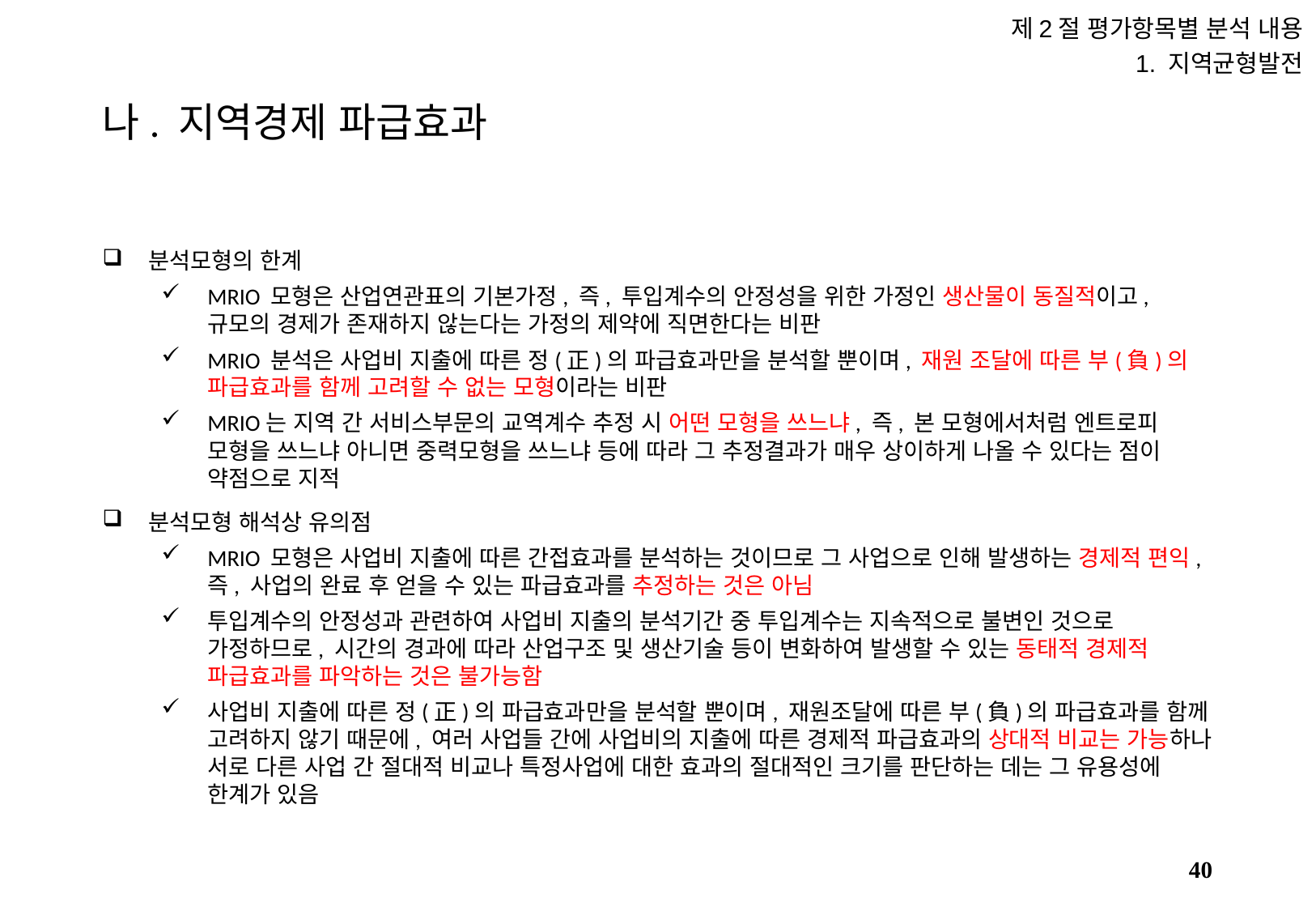

제2절 평가항목별 분석 내용
1. 지역균형발전
# 나. 지역경제 파급효과
분석모형의 한계
MRIO 모형은 산업연관표의 기본가정, 즉, 투입계수의 안정성을 위한 가정인 생산물이 동질적이고, 규모의 경제가 존재하지 않는다는 가정의 제약에 직면한다는 비판
MRIO 분석은 사업비 지출에 따른 정(正)의 파급효과만을 분석할 뿐이며, 재원 조달에 따른 부(負)의 파급효과를 함께 고려할 수 없는 모형이라는 비판
MRIO는 지역 간 서비스부문의 교역계수 추정 시 어떤 모형을 쓰느냐, 즉, 본 모형에서처럼 엔트로피 모형을 쓰느냐 아니면 중력모형을 쓰느냐 등에 따라 그 추정결과가 매우 상이하게 나올 수 있다는 점이 약점으로 지적
분석모형 해석상 유의점
MRIO 모형은 사업비 지출에 따른 간접효과를 분석하는 것이므로 그 사업으로 인해 발생하는 경제적 편익, 즉, 사업의 완료 후 얻을 수 있는 파급효과를 추정하는 것은 아님
투입계수의 안정성과 관련하여 사업비 지출의 분석기간 중 투입계수는 지속적으로 불변인 것으로 가정하므로, 시간의 경과에 따라 산업구조 및 생산기술 등이 변화하여 발생할 수 있는 동태적 경제적 파급효과를 파악하는 것은 불가능함
사업비 지출에 따른 정(正)의 파급효과만을 분석할 뿐이며, 재원조달에 따른 부(負)의 파급효과를 함께 고려하지 않기 때문에, 여러 사업들 간에 사업비의 지출에 따른 경제적 파급효과의 상대적 비교는 가능하나 서로 다른 사업 간 절대적 비교나 특정사업에 대한 효과의 절대적인 크기를 판단하는 데는 그 유용성에 한계가 있음

40